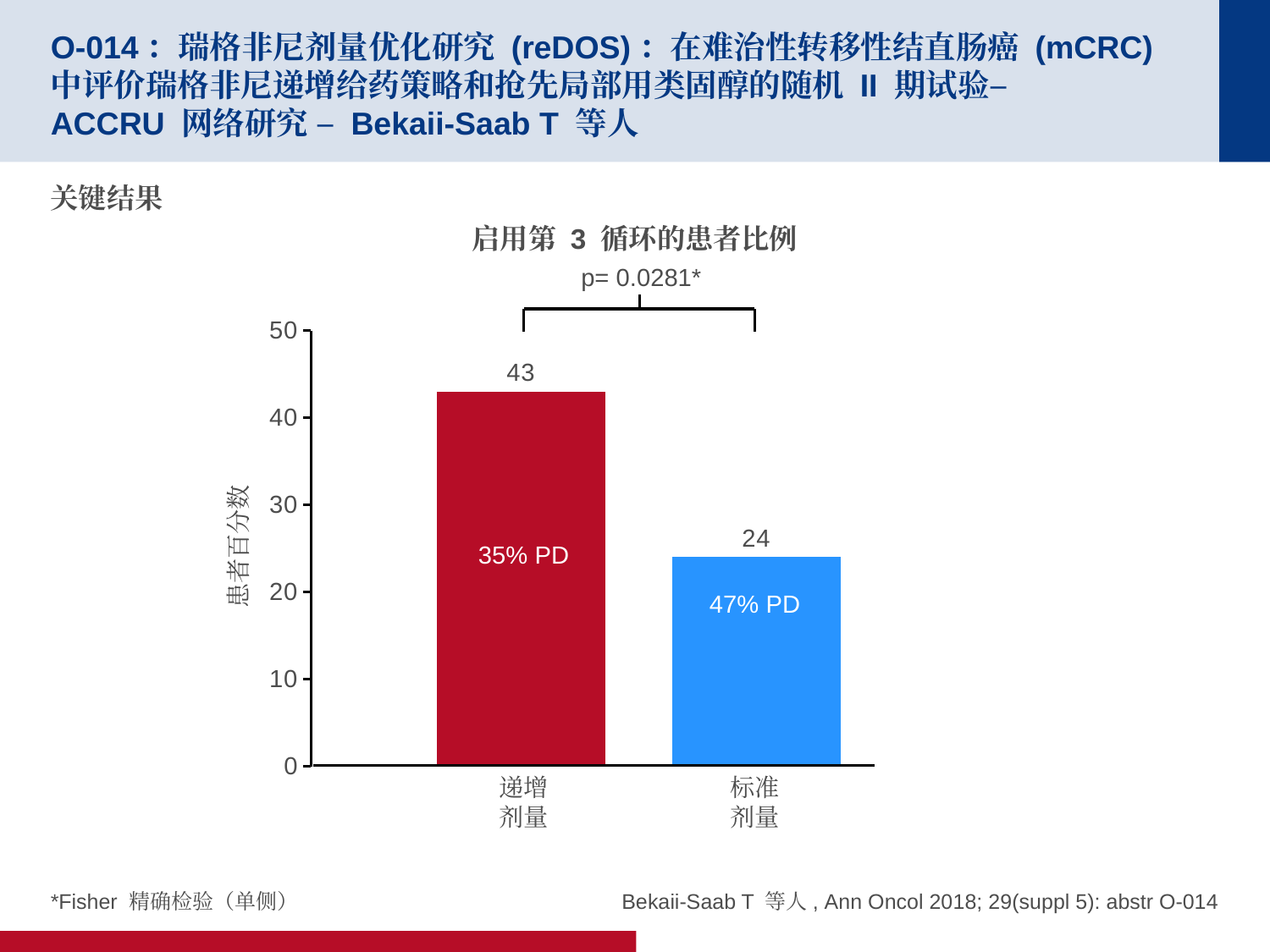

# O-014：瑞格非尼剂量优化研究 (reDOS)：在难治性转移性结直肠癌 (mCRC) 中评价瑞格非尼递增给药策略和抢先局部用类固醇的随机 II 期试验– ACCRU 网络研究 – Bekaii-Saab T 等人
关键结果
启用第 3 循环的患者比例
p= 0.0281*

### Chart

| Category | Series 1 | Series 2 |
|---|---|---|
| Category 1 | 43.0 | 24.0 |
患者百分数
35% PD
47% PD
递增
剂量
标准
剂量
*Fisher 精确检验（单侧）
Bekaii-Saab T 等人, Ann Oncol 2018; 29(suppl 5): abstr O-014